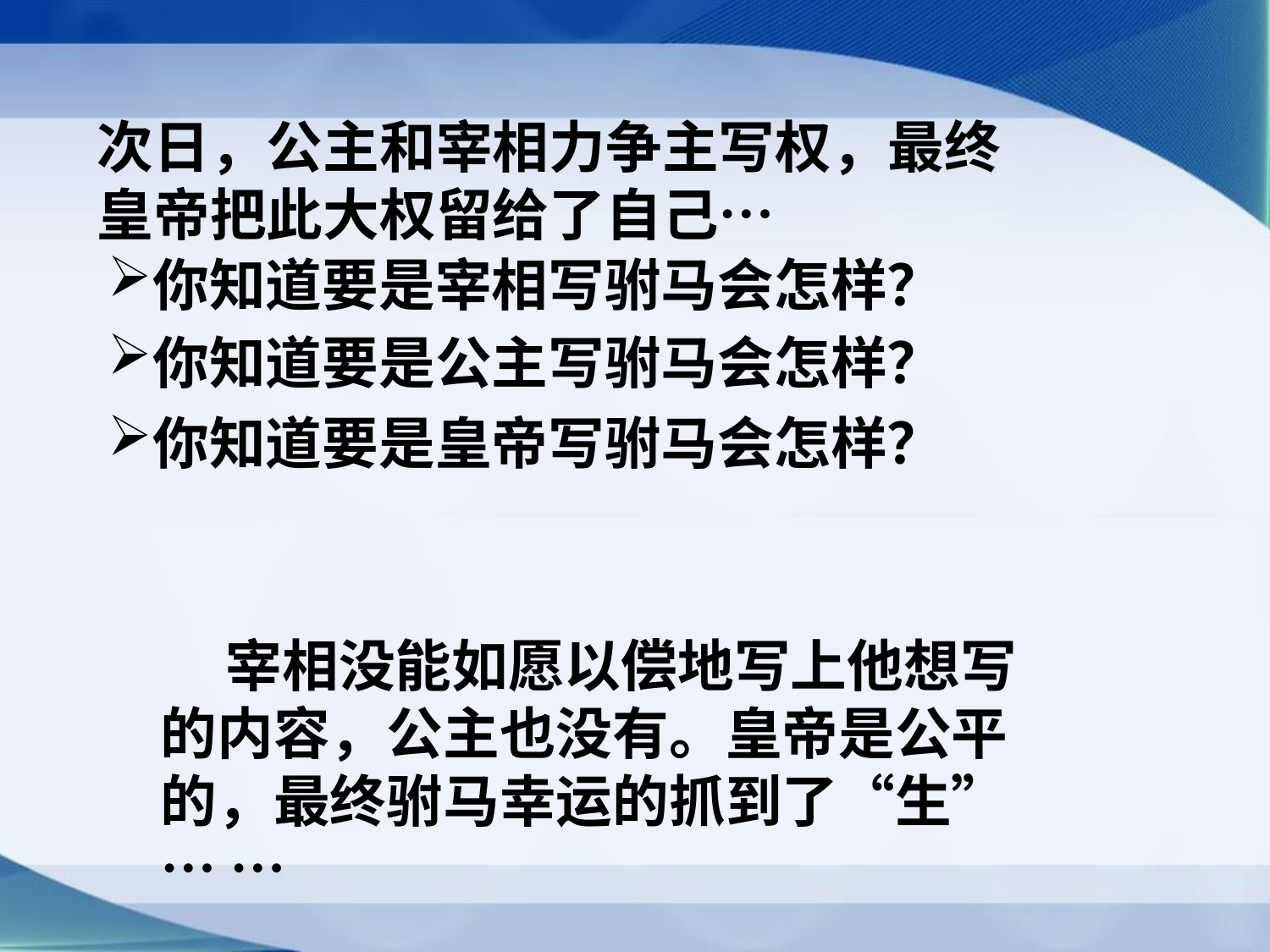

次日，公主和宰相力争主写权，最终皇帝把此大权留给了自己…
你知道要是宰相写驸马会怎样？
你知道要是公主写驸马会怎样？
你知道要是皇帝写驸马会怎样？
    宰相没能如愿以偿地写上他想写的内容，公主也没有。皇帝是公平的，最终驸马幸运的抓到了“生” … …